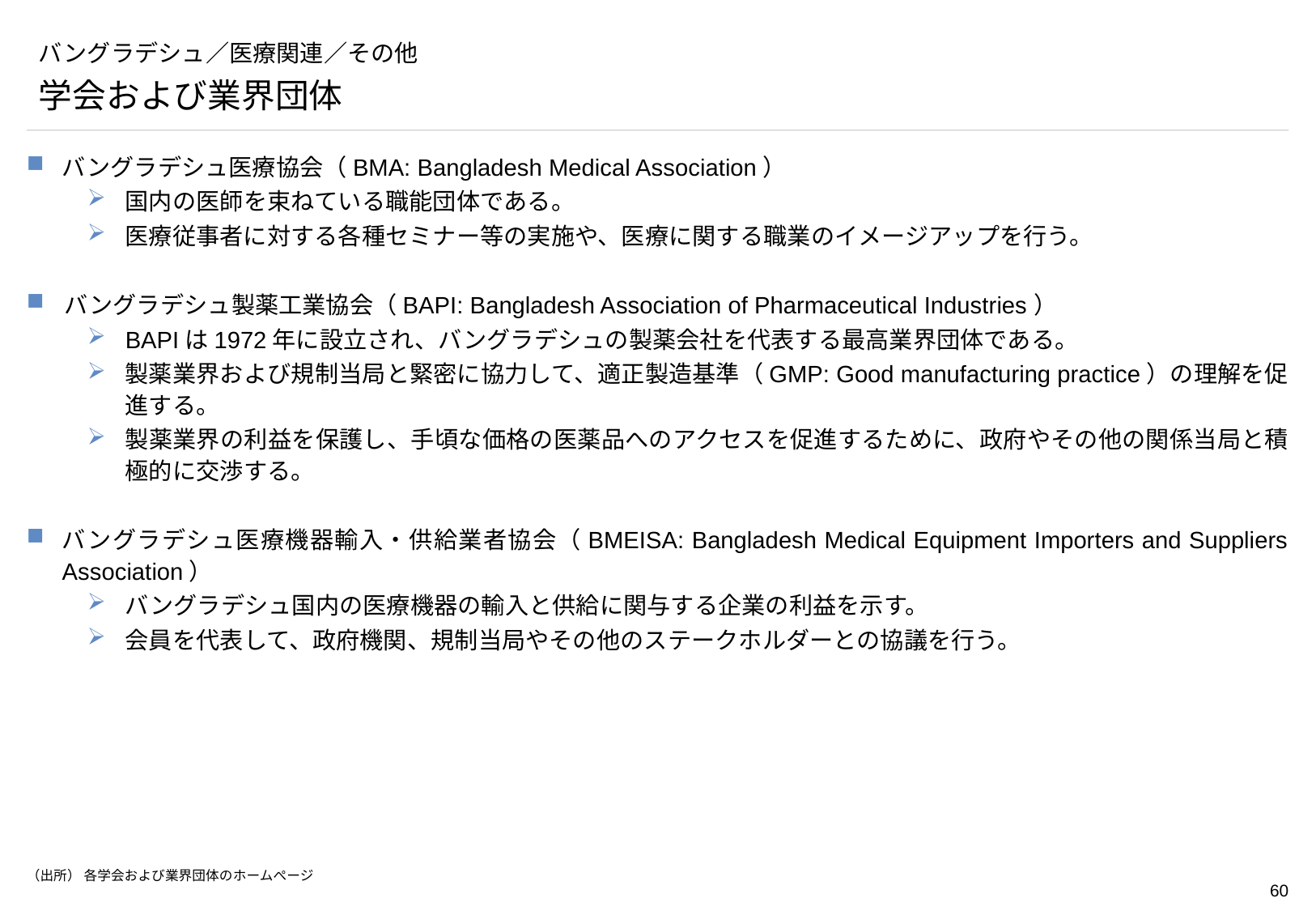

# バングラデシュ／医療関連／その他
学会および業界団体
バングラデシュ医療協会（BMA: Bangladesh Medical Association）
国内の医師を束ねている職能団体である。
医療従事者に対する各種セミナー等の実施や、医療に関する職業のイメージアップを行う。

バングラデシュ製薬工業協会（BAPI: Bangladesh Association of Pharmaceutical Industries）
BAPIは1972年に設立され、バングラデシュの製薬会社を代表する最高業界団体である。
製薬業界および規制当局と緊密に協力して、適正製造基準（GMP: Good manufacturing practice）の理解を促進する。
製薬業界の利益を保護し、手頃な価格の医薬品へのアクセスを促進するために、政府やその他の関係当局と積極的に交渉する。

バングラデシュ医療機器輸入・供給業者協会（BMEISA: Bangladesh Medical Equipment Importers and Suppliers Association）
バングラデシュ国内の医療機器の輸入と供給に関与する企業の利益を示す。
会員を代表して、政府機関、規制当局やその他のステークホルダーとの協議を行う。

（出所） 各学会および業界団体のホームぺージ